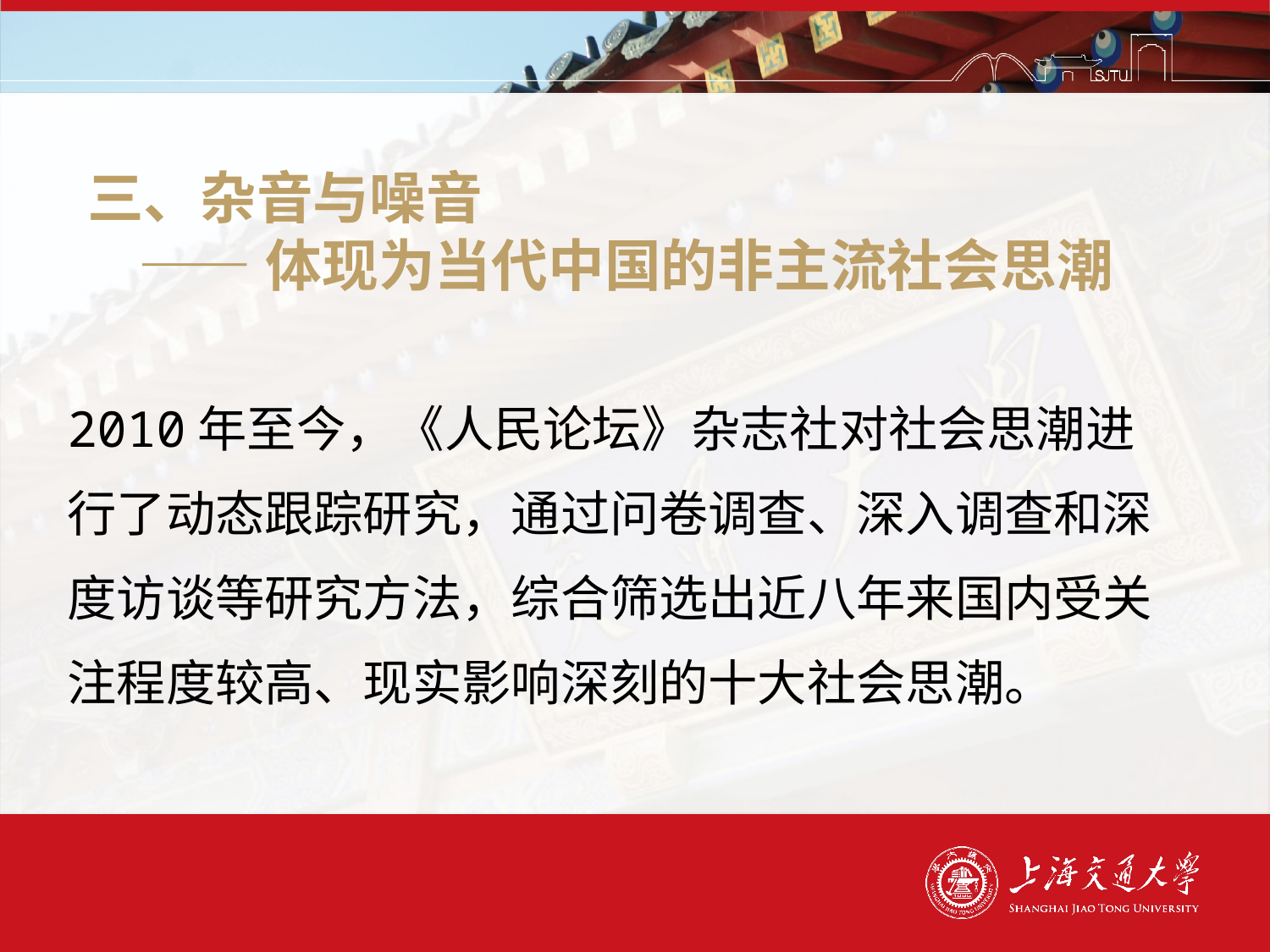

三、杂音与噪音
    ——体现为当代中国的非主流社会思潮

2010年至今，《人民论坛》杂志社对社会思潮进行了动态跟踪研究，通过问卷调查、深入调查和深度访谈等研究方法，综合筛选出近八年来国内受关注程度较高、现实影响深刻的十大社会思潮。